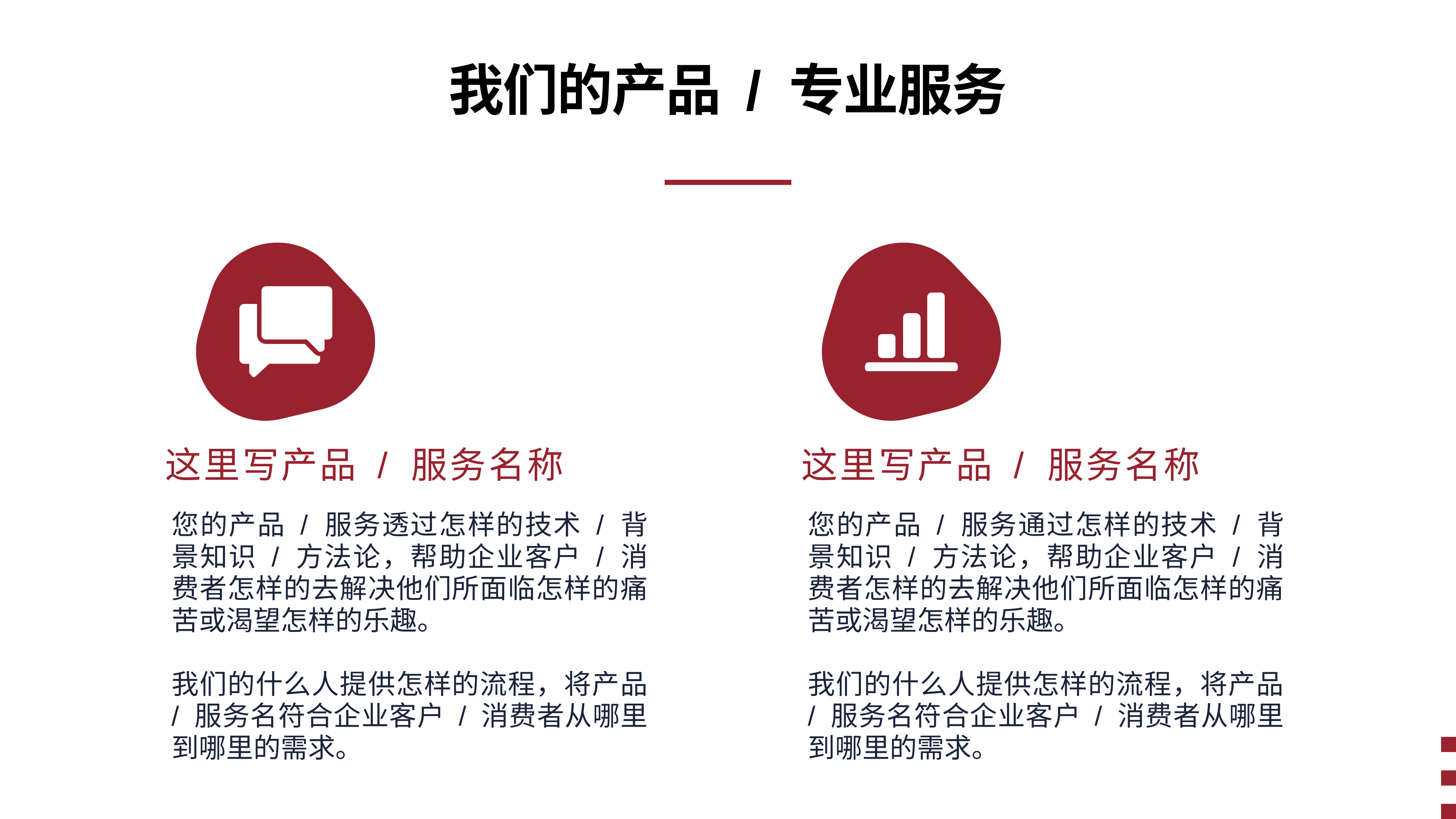

# 我们的产品 / 专业服务

这里写产品 / 服务名称
这里写产品 / 服务名称
您的产品 / 服务透过怎样的技术 / 背景知识 / 方法论，帮助企业客户 / 消费者怎样的去解决他们所面临怎样的痛苦或渴望怎样的乐趣。

我们的什么人提供怎样的流程，将产品 / 服务名符合企业客户 / 消费者从哪里到哪里的需求。
您的产品 / 服务通过怎样的技术 / 背景知识 / 方法论，帮助企业客户 / 消费者怎样的去解决他们所面临怎样的痛苦或渴望怎样的乐趣。

我们的什么人提供怎样的流程，将产品 / 服务名符合企业客户 / 消费者从哪里到哪里的需求。